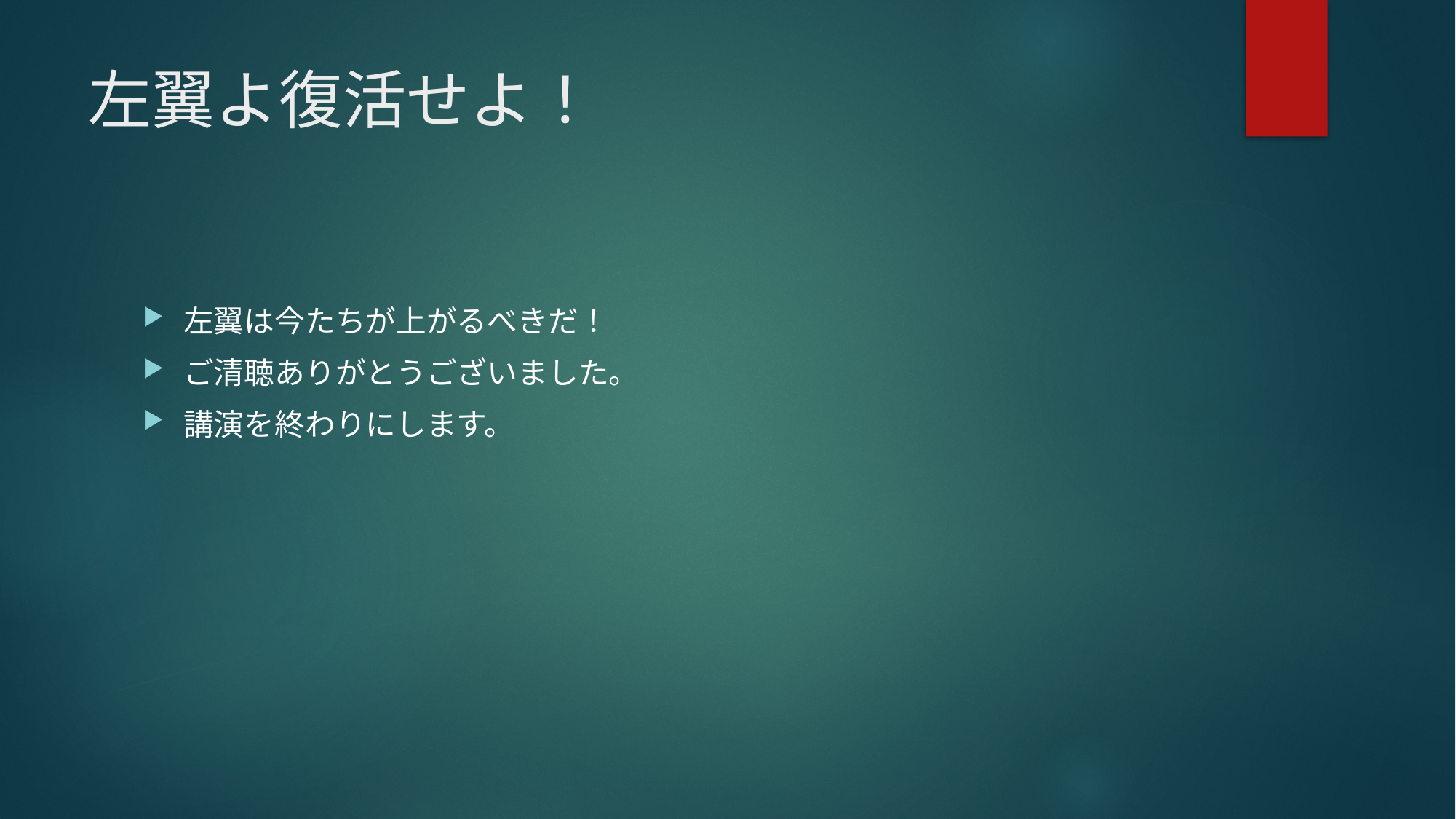

# 左翼よ復活せよ！

左翼は今たちが上がるべきだ！
ご清聴ありがとうございました。
講演を終わりにします。